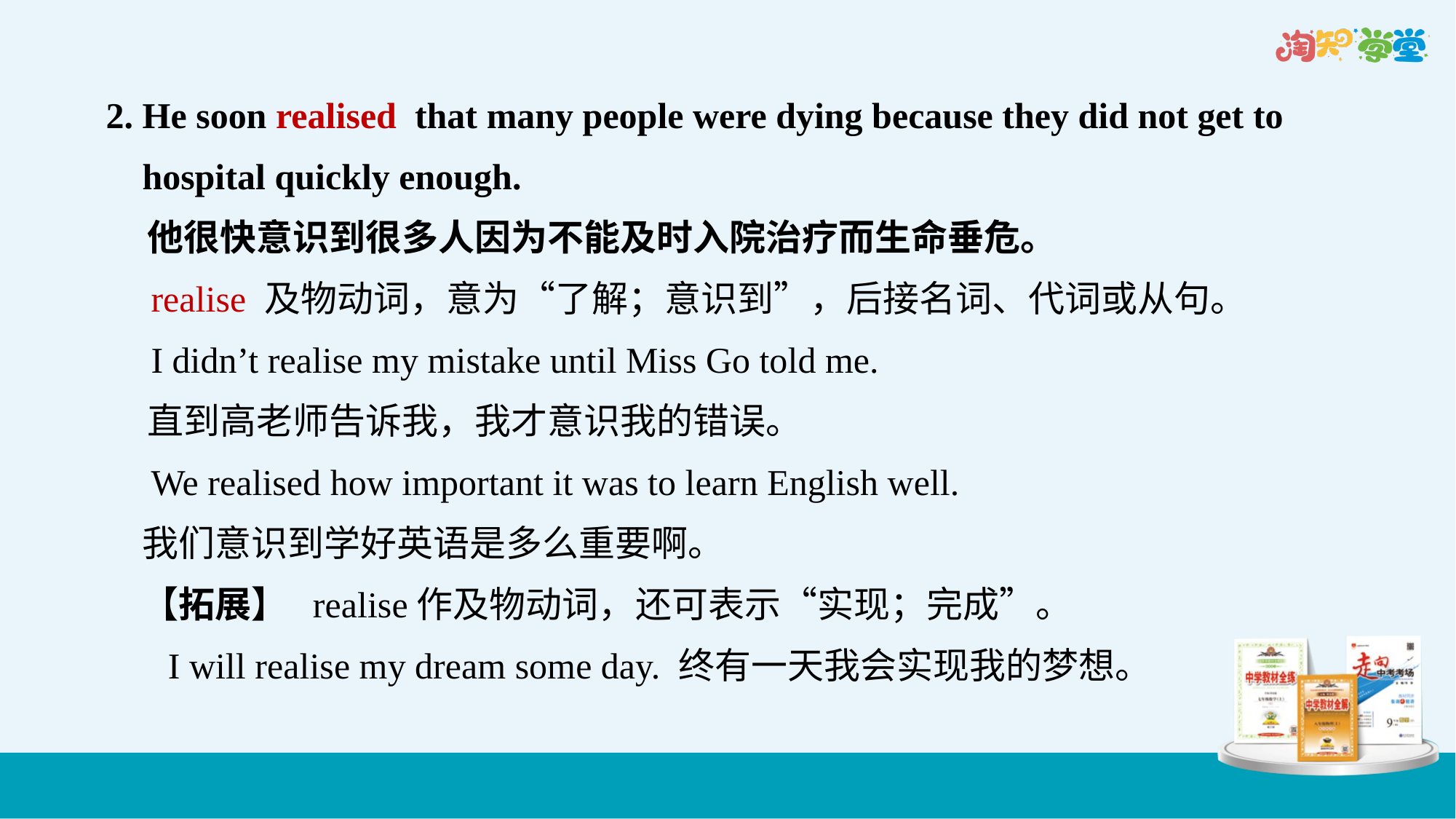

2. He soon realised  that many people were dying because they did not get to
    hospital quickly enough.
    他很快意识到很多人因为不能及时入院治疗而生命垂危。
　realise 及物动词，意为“了解；意识到”，后接名词、代词或从句。
　I didn’t realise my mistake until Miss Go told me.
    直到高老师告诉我，我才意识我的错误。
　We realised how important it was to learn English well.
　我们意识到学好英语是多么重要啊。
　【拓展】  realise作及物动词，还可表示“实现；完成”。
 　I will realise my dream some day. 终有一天我会实现我的梦想。